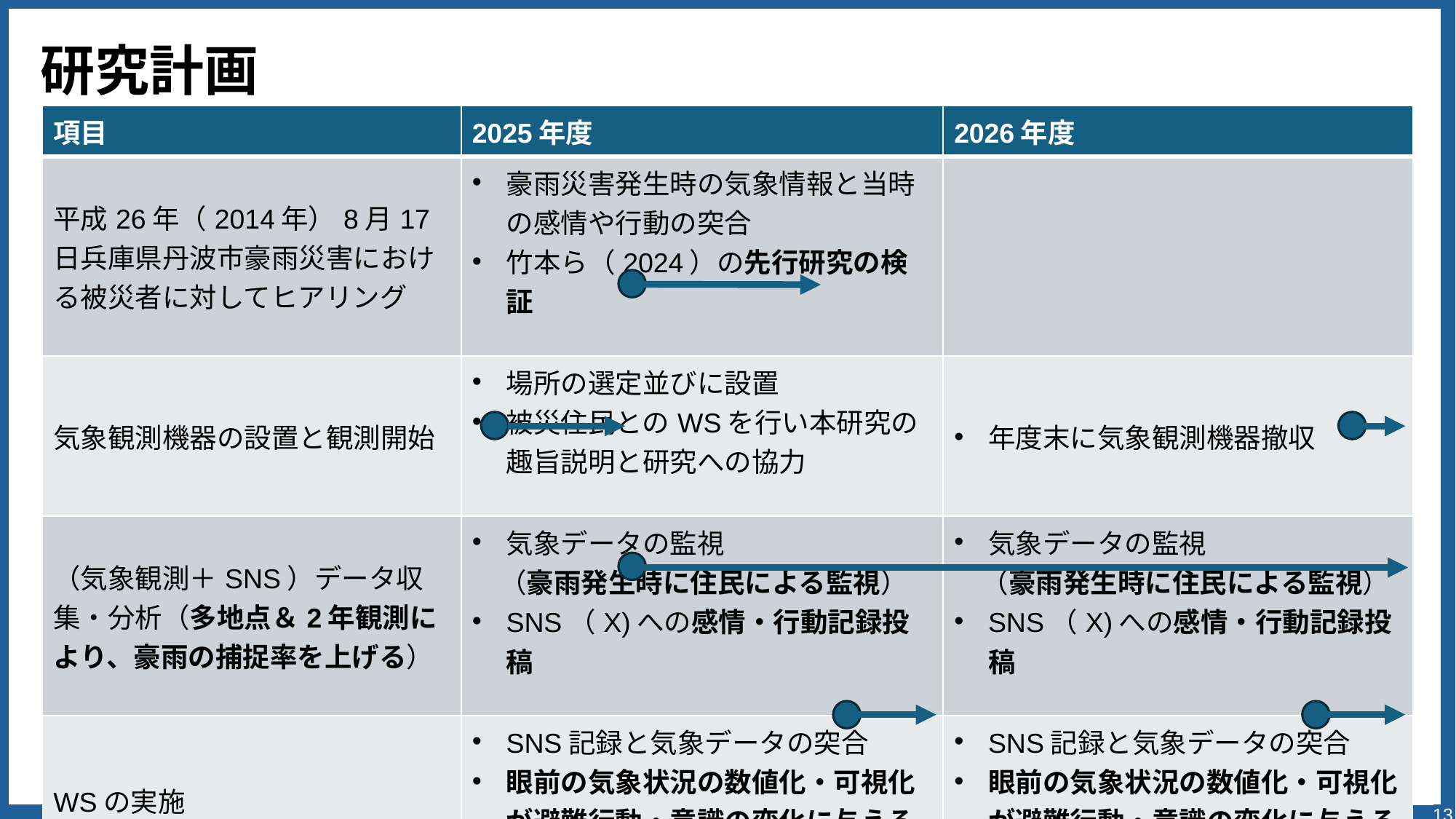

# 研究計画
| 項目 | 2025年度 | 2026年度 |
| --- | --- | --- |
| 平成26年（2014年）8月17日兵庫県丹波市豪雨災害における被災者に対してヒアリング | 豪雨災害発生時の気象情報と当時の感情や行動の突合 竹本ら（2024）の先行研究の検証 |  |
| 気象観測機器の設置と観測開始 | 場所の選定並びに設置 被災住民とのWSを行い本研究の趣旨説明と研究への協力 | 年度末に気象観測機器撤収 |
| （気象観測＋SNS）データ収集・分析（多地点＆2年観測により、豪雨の捕捉率を上げる） | 気象データの監視 　（豪雨発生時に住民による監視） SNS（X)への感情・行動記録投稿 | 気象データの監視 　（豪雨発生時に住民による監視） SNS（X)への感情・行動記録投稿 |
| WSの実施 | SNS記録と気象データの突合 眼前の気象状況の数値化・可視化が避難行動・意識の変化に与える影響の調査 | SNS記録と気象データの突合 眼前の気象状況の数値化・可視化が避難行動・意識の変化に与える影響の調査 |

13